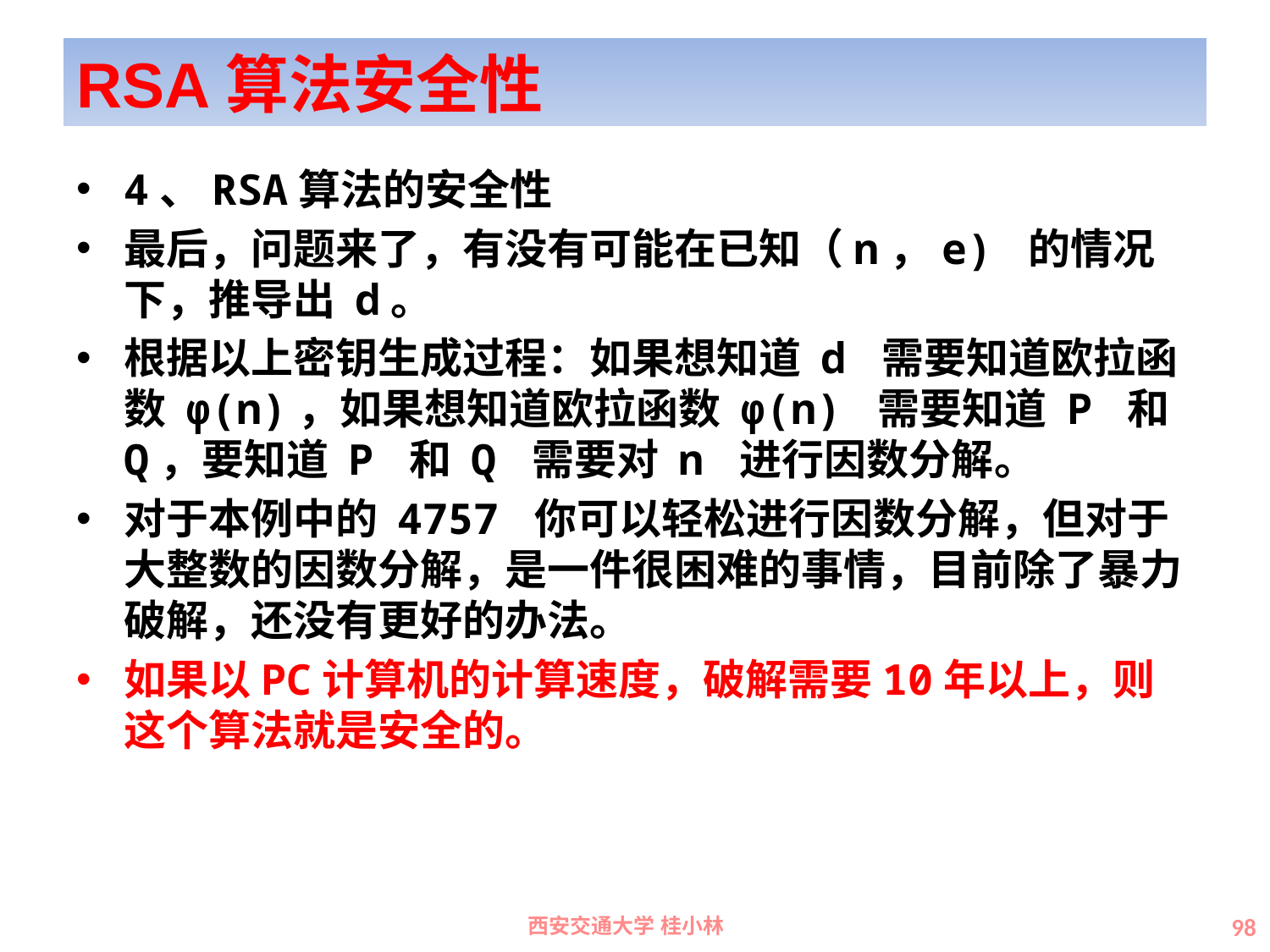

# RSA算法安全性
4、RSA算法的安全性
最后，问题来了，有没有可能在已知（n，e) 的情况下，推导出 d。
根据以上密钥生成过程：如果想知道 d 需要知道欧拉函数 φ(n)，如果想知道欧拉函数 φ(n) 需要知道 P 和 Q，要知道 P 和 Q 需要对 n 进行因数分解。
对于本例中的 4757 你可以轻松进行因数分解，但对于大整数的因数分解，是一件很困难的事情，目前除了暴力破解，还没有更好的办法。
如果以PC计算机的计算速度，破解需要10年以上，则这个算法就是安全的。

西安交通大学 桂小林
98